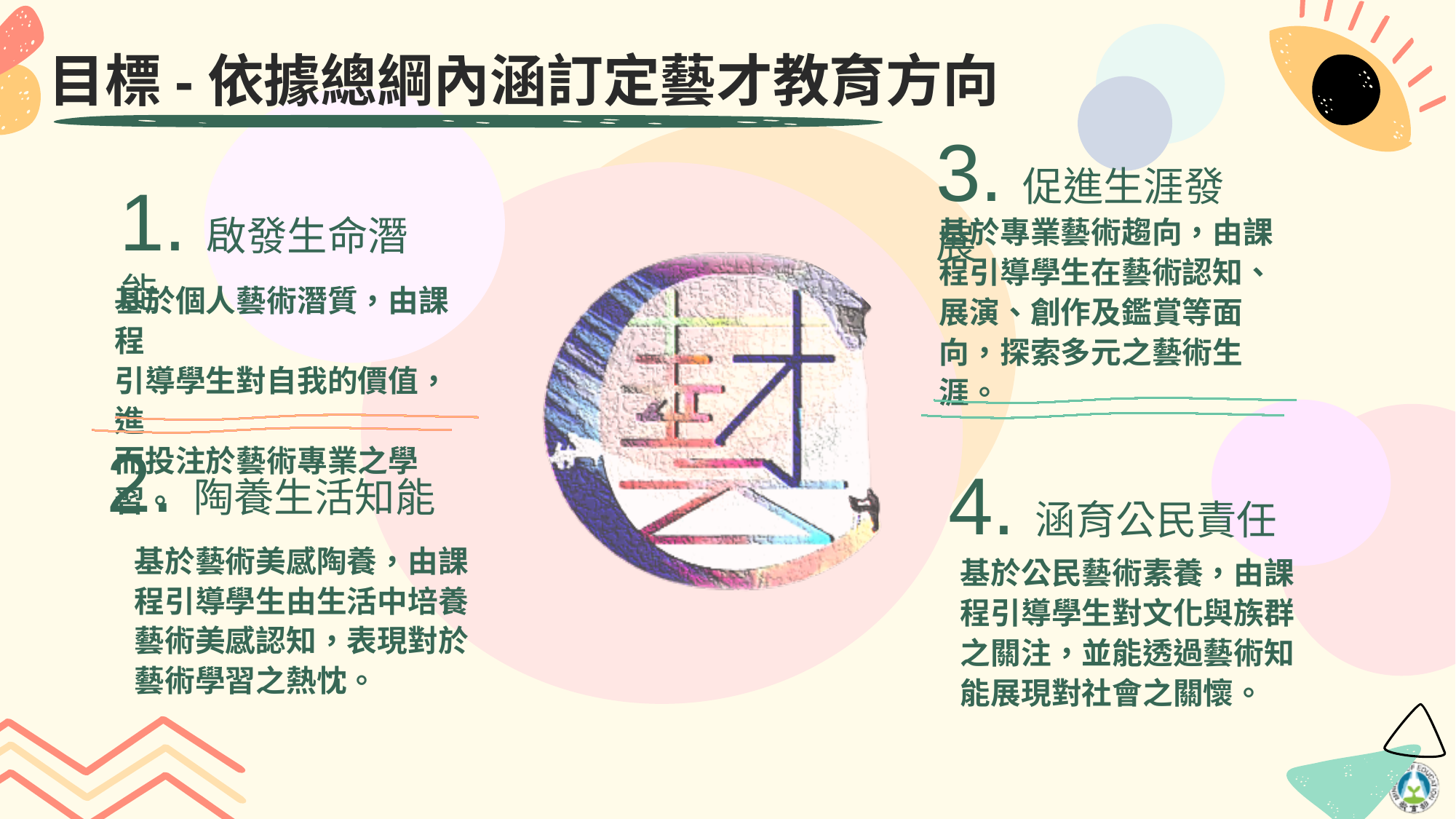

# 目標-依據總綱內涵訂定藝才教育方向
3.促進生涯發展
1.啟發生命潛能
基於專業藝術趨向，由課程引導學生在藝術認知、
展演、創作及鑑賞等面向，探索多元之藝術生涯。

基於個人藝術潛質，由課程
引導學生對自我的價值，進
而投注於藝術專業之學習。
2.陶養生活知能
4.涵育公民責任
基於藝術美感陶養，由課程引導學生由生活中培養藝術美感認知，表現對於藝術學習之熱忱。
基於公民藝術素養，由課程引導學生對文化與族群之關注，並能透過藝術知能展現對社會之關懷。